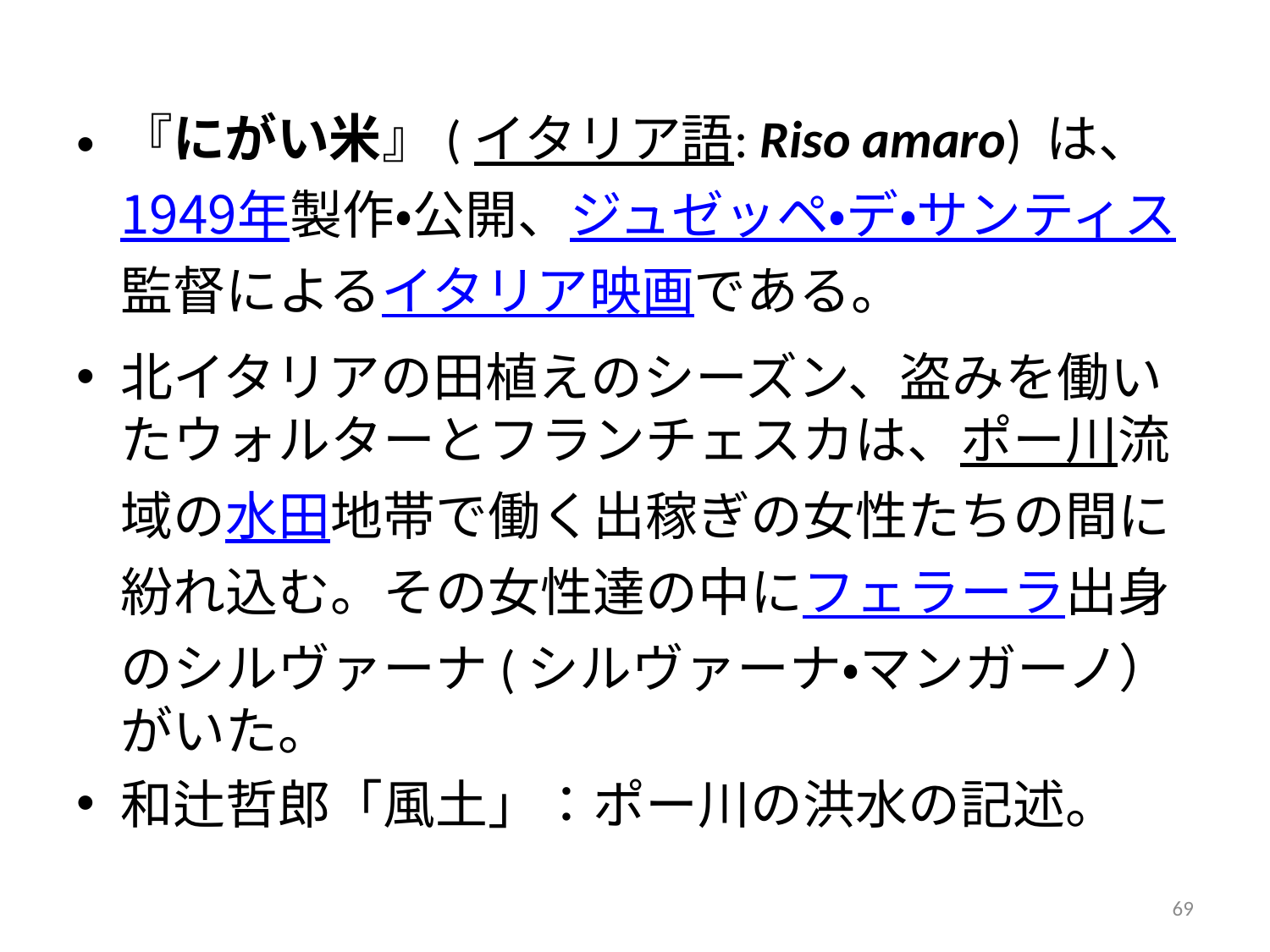

『にがい米』(イタリア語: Riso amaro) は、1949年製作・公開、ジュゼッペ・デ・サンティス監督によるイタリア映画である。
北イタリアの田植えのシーズン、盗みを働いたウォルターとフランチェスカは、ポー川流域の水田地帯で働く出稼ぎの女性たちの間に紛れ込む。その女性達の中にフェラーラ出身のシルヴァーナ(シルヴァーナ・マンガーノ）がいた。
和辻哲郎「風土」：ポー川の洪水の記述。

69